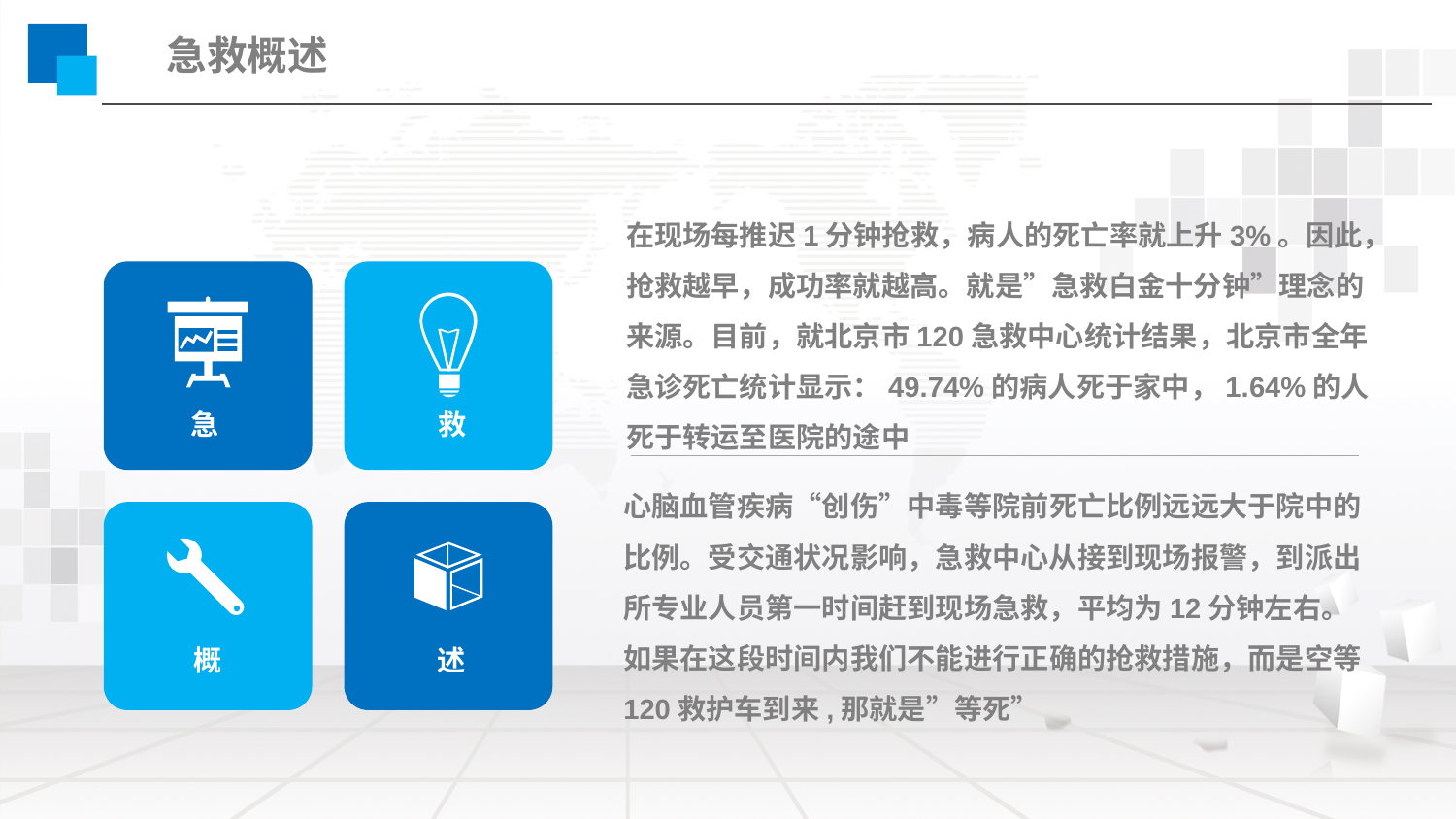

急救概述
在现场每推迟1分钟抢救，病人的死亡率就上升3%。因此，抢救越早，成功率就越高。就是”急救白金十分钟”理念的来源。目前，就北京市120急救中心统计结果，北京市全年急诊死亡统计显示：49.74%的病人死于家中，1.64%的人死于转运至医院的途中

急
 救
心脑血管疾病“创伤”中毒等院前死亡比例远远大于院中的比例。受交通状况影响，急救中心从接到现场报警，到派出所专业人员第一时间赶到现场急救，平均为12分钟左右。如果在这段时间内我们不能进行正确的抢救措施，而是空等120救护车到来,那就是”等死”

述
概